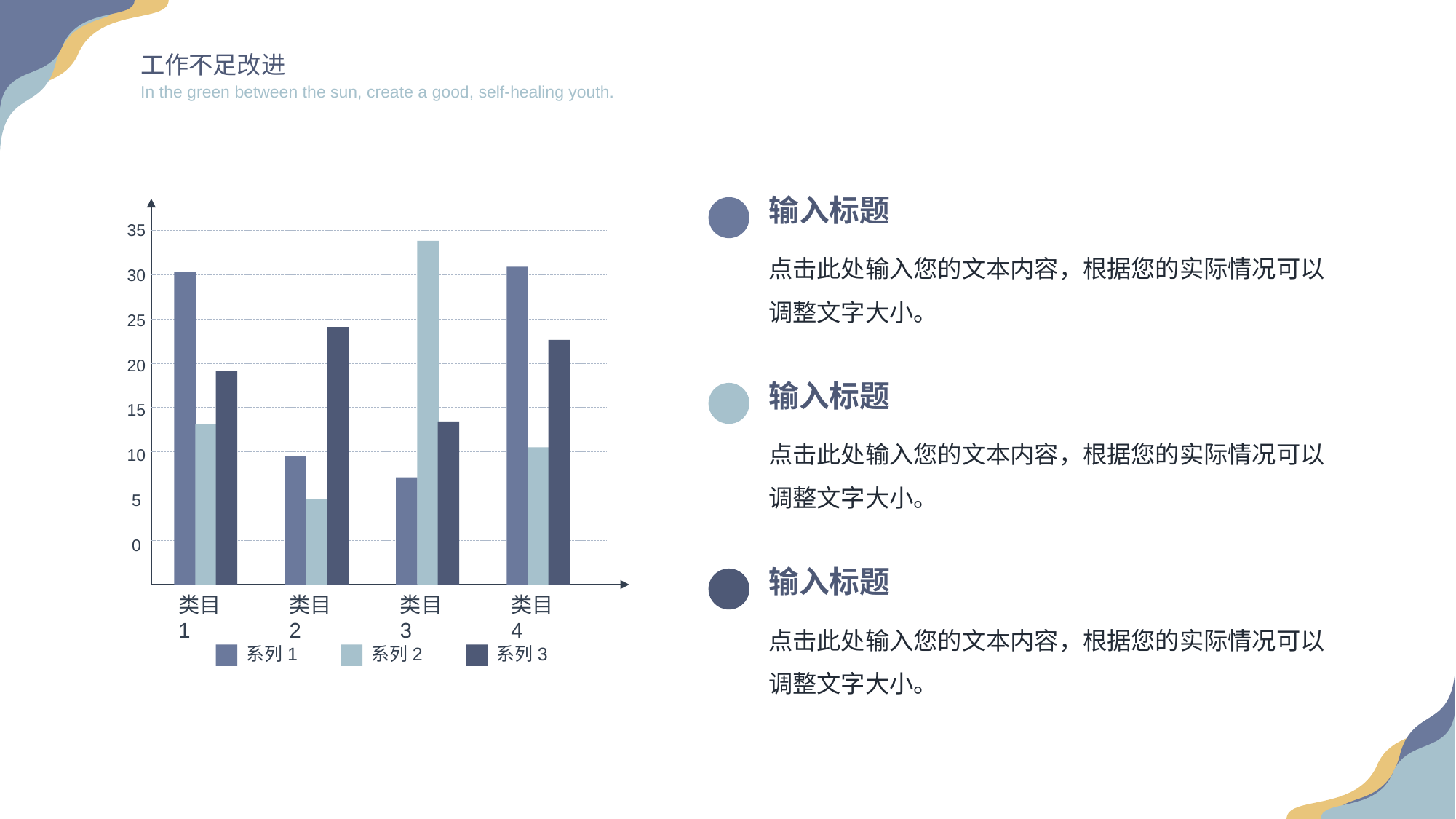

工作不足改进
In the green between the sun, create a good, self-healing youth.
输入标题

35
30
25
20
15
10
5
0
类目1
类目2
类目3
类目4
点击此处输入您的文本内容，根据您的实际情况可以调整文字大小。

输入标题

点击此处输入您的文本内容，根据您的实际情况可以调整文字大小。

输入标题

点击此处输入您的文本内容，根据您的实际情况可以调整文字大小。
系列1

系列2

系列3